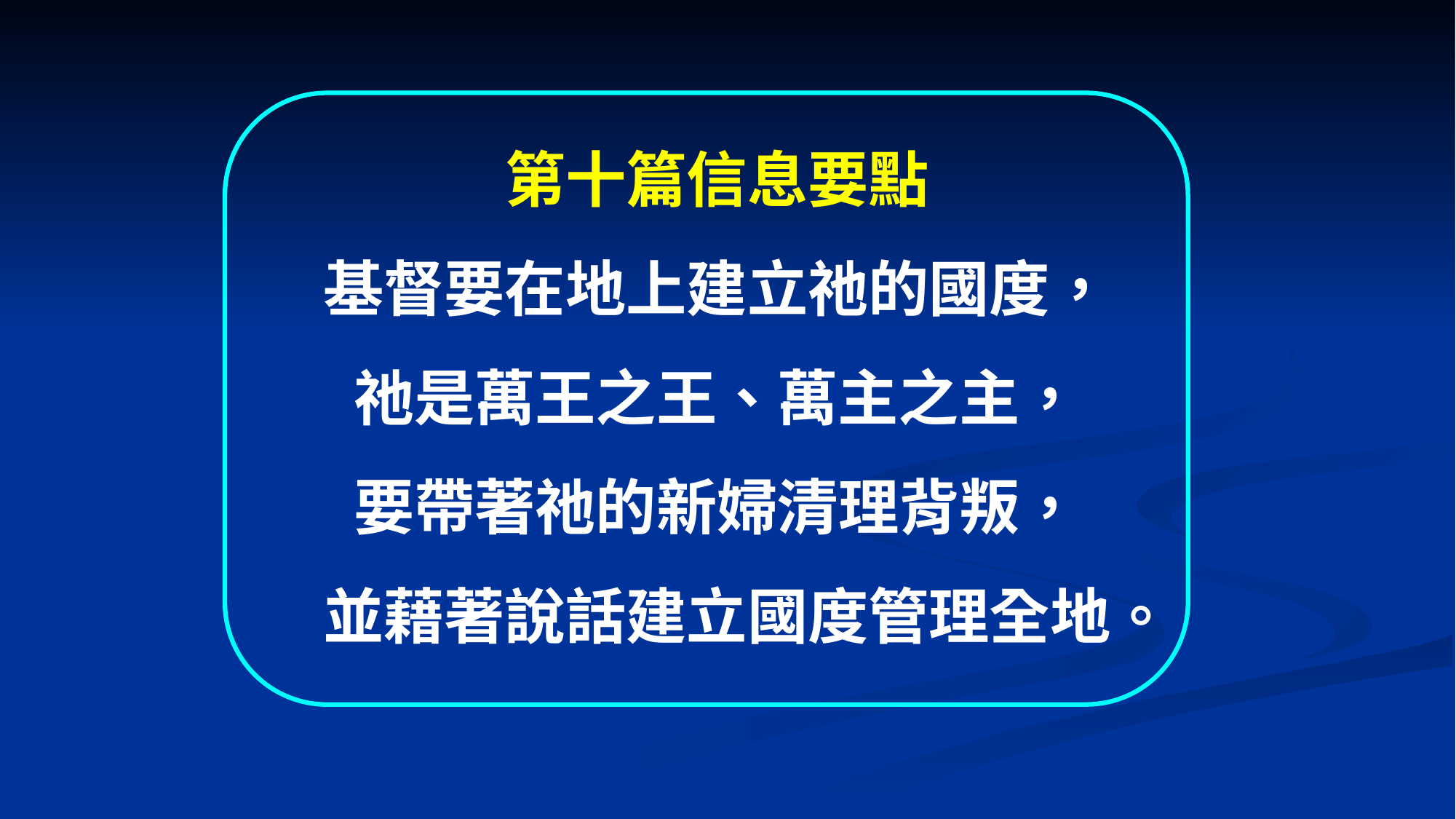

第十篇信息要點
基督要在地上建立祂的國度，
祂是萬王之王、萬主之主，
要帶著祂的新婦清理背叛，
並藉著說話建立國度管理全地。